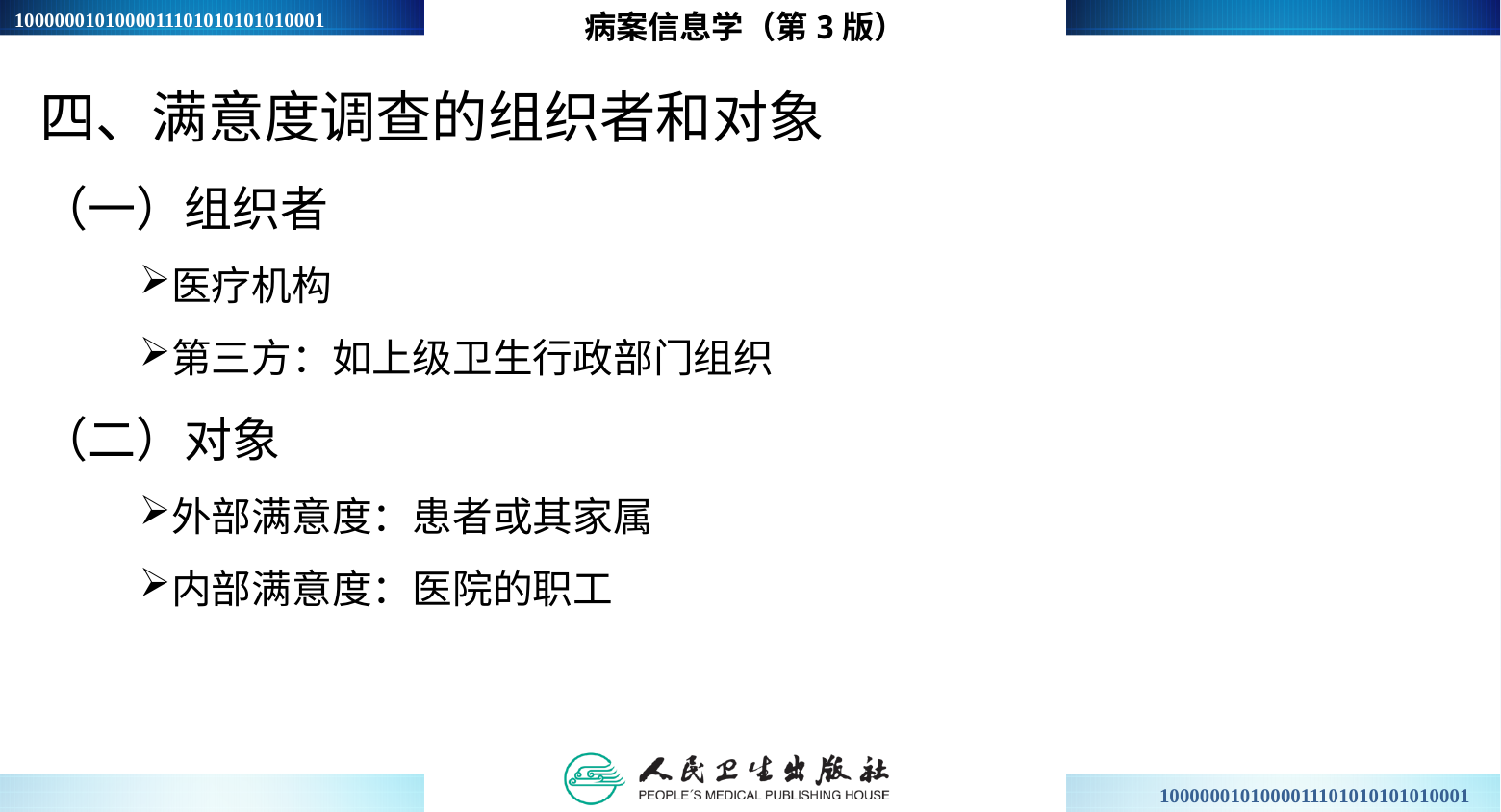

病案信息学（第3版）
四、满意度调查的组织者和对象
（一）组织者
医疗机构
第三方：如上级卫生行政部门组织
（二）对象
外部满意度：患者或其家属
内部满意度：医院的职工